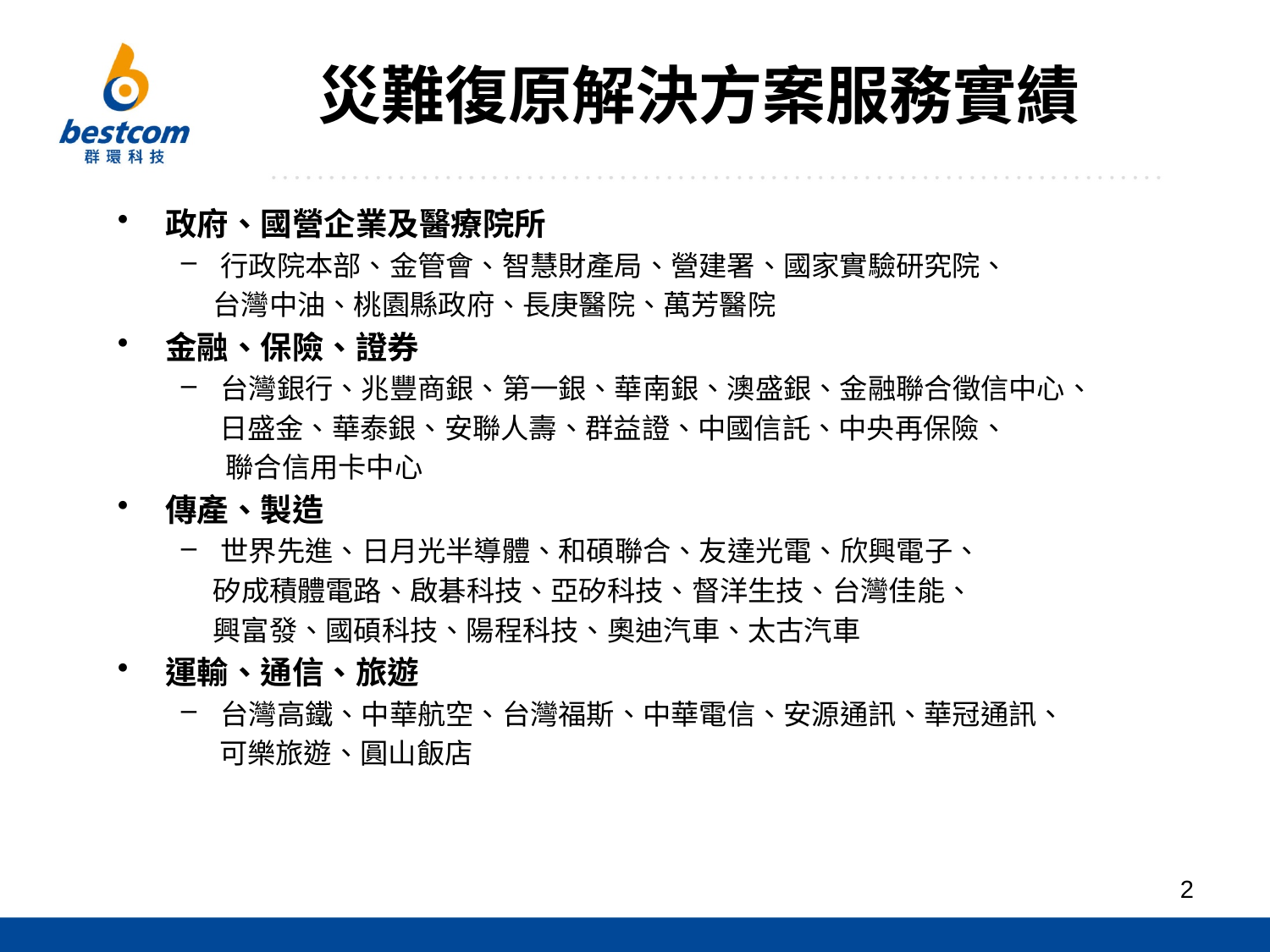

# 災難復原解決方案服務實績
政府、國營企業及醫療院所
行政院本部、金管會、智慧財產局、營建署、國家實驗研究院、
    台灣中油、桃園縣政府、長庚醫院、萬芳醫院
金融、保險、證券
台灣銀行、兆豐商銀、第一銀、華南銀、澳盛銀、金融聯合徵信中心、
     日盛金、華泰銀、安聯人壽、群益證、中國信託、中央再保險、
      聯合信用卡中心
傳產、製造
世界先進、日月光半導體、和碩聯合、友達光電、欣興電子、
    矽成積體電路、啟碁科技、亞矽科技、督洋生技、台灣佳能、
    興富發、國碩科技、陽程科技、奧迪汽車、太古汽車
運輸、通信、旅遊
台灣高鐵、中華航空、台灣福斯、中華電信、安源通訊、華冠通訊、
     可樂旅遊、圓山飯店
2